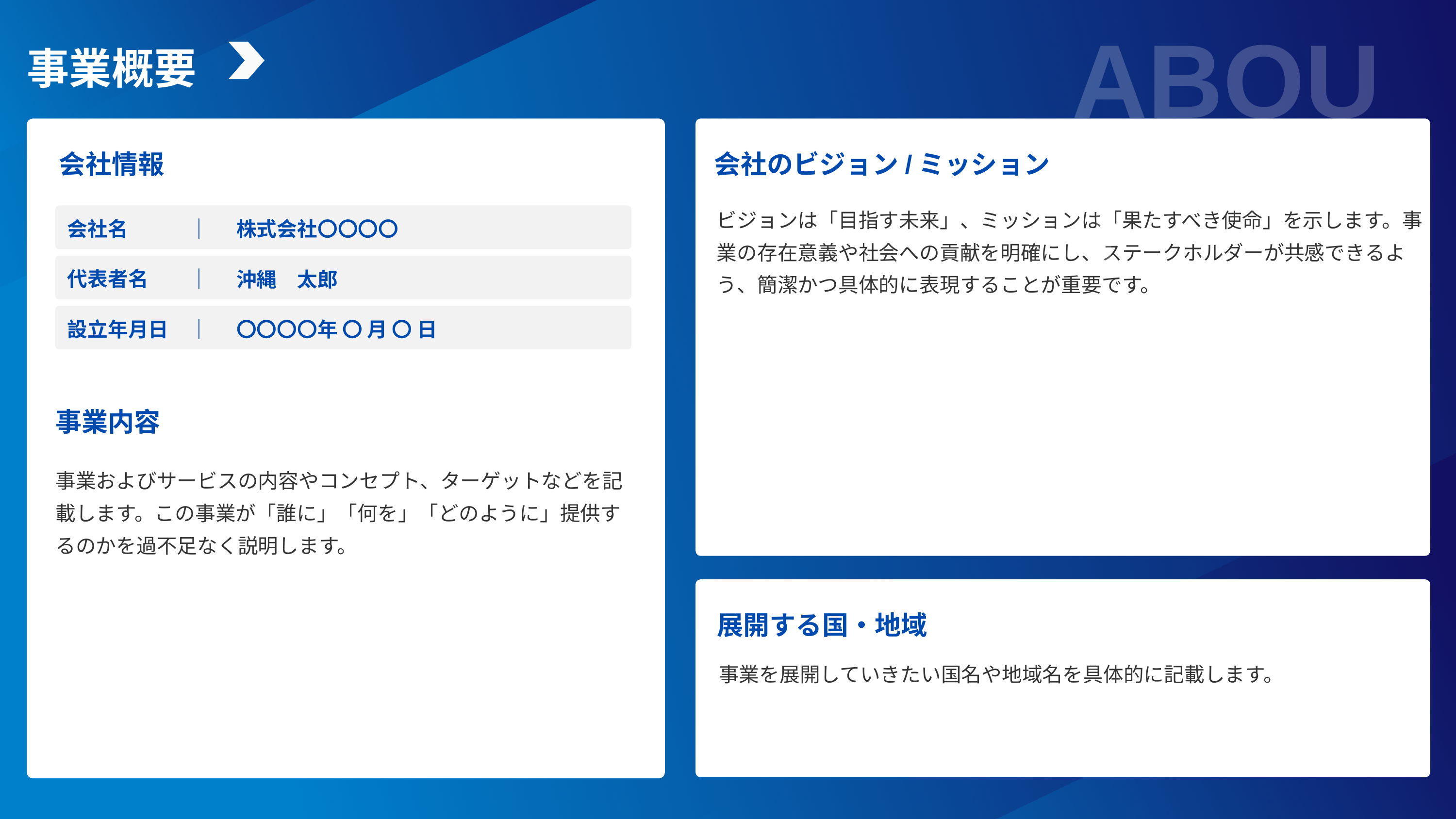

ABOUT
事業概要

会社情報
会社のビジョン/ミッション
ビジョンは「目指す未来」、ミッションは「果たすべき使命」を示します。事業の存在意義や社会への貢献を明確にし、ステークホルダーが共感できるよう、簡潔かつ具体的に表現することが重要です。

会社名　　　｜
株式会社〇〇〇〇

代表者名　　｜
沖縄　太郎

設立年月日　｜
〇〇〇〇年 〇 月 〇 日
事業内容
事業およびサービスの内容やコンセプト、ターゲットなどを記載します。この事業が「誰に」「何を」「どのように」提供するのかを過不足なく説明します。

展開する国・地域
事業を展開していきたい国名や地域名を具体的に記載します。